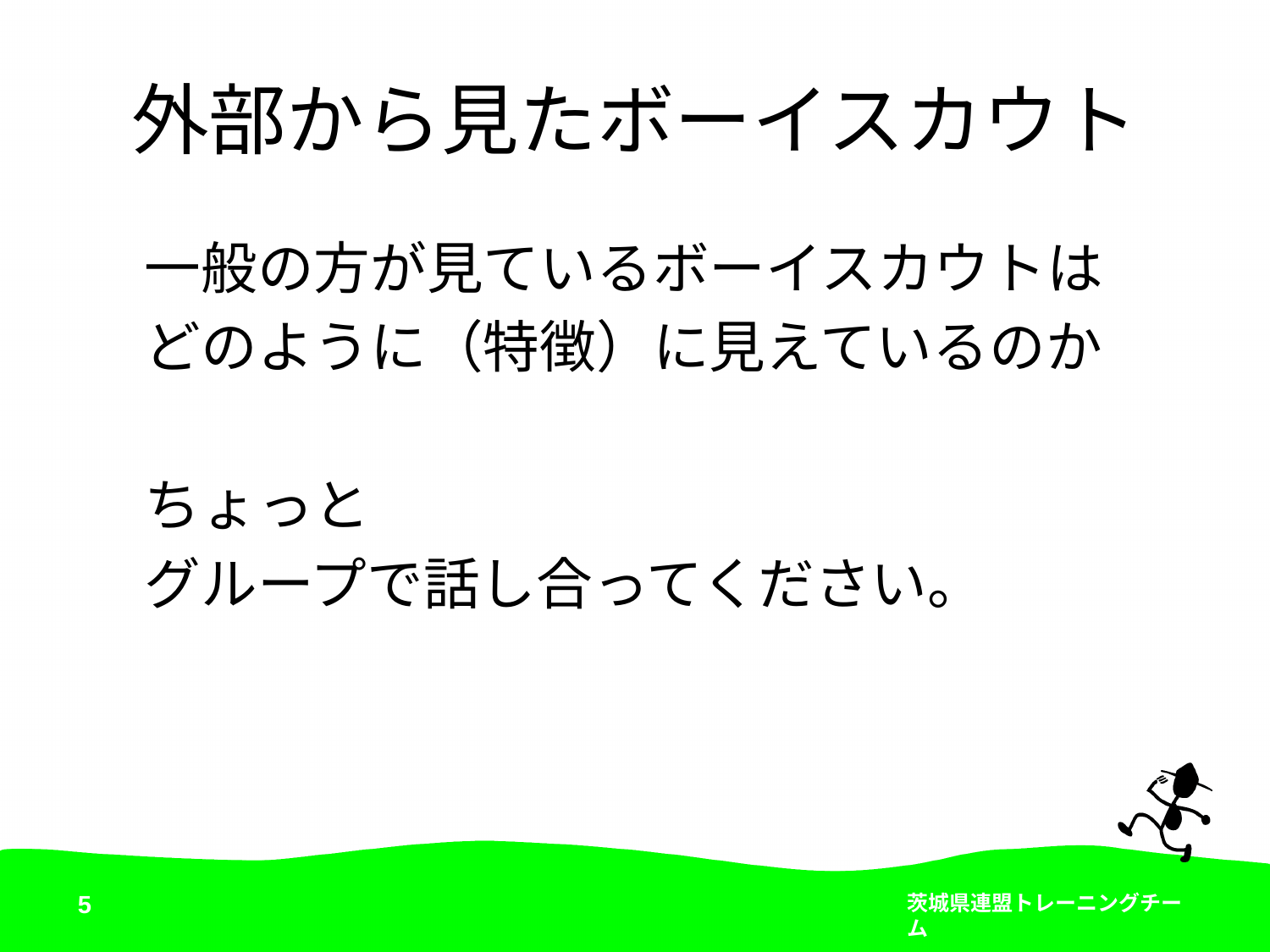

# 外部から見たボーイスカウト
一般の方が見ているボーイスカウトは
どのように（特徴）に見えているのか

ちょっと
グループで話し合ってください。
5
茨城県連盟トレーニングチーム